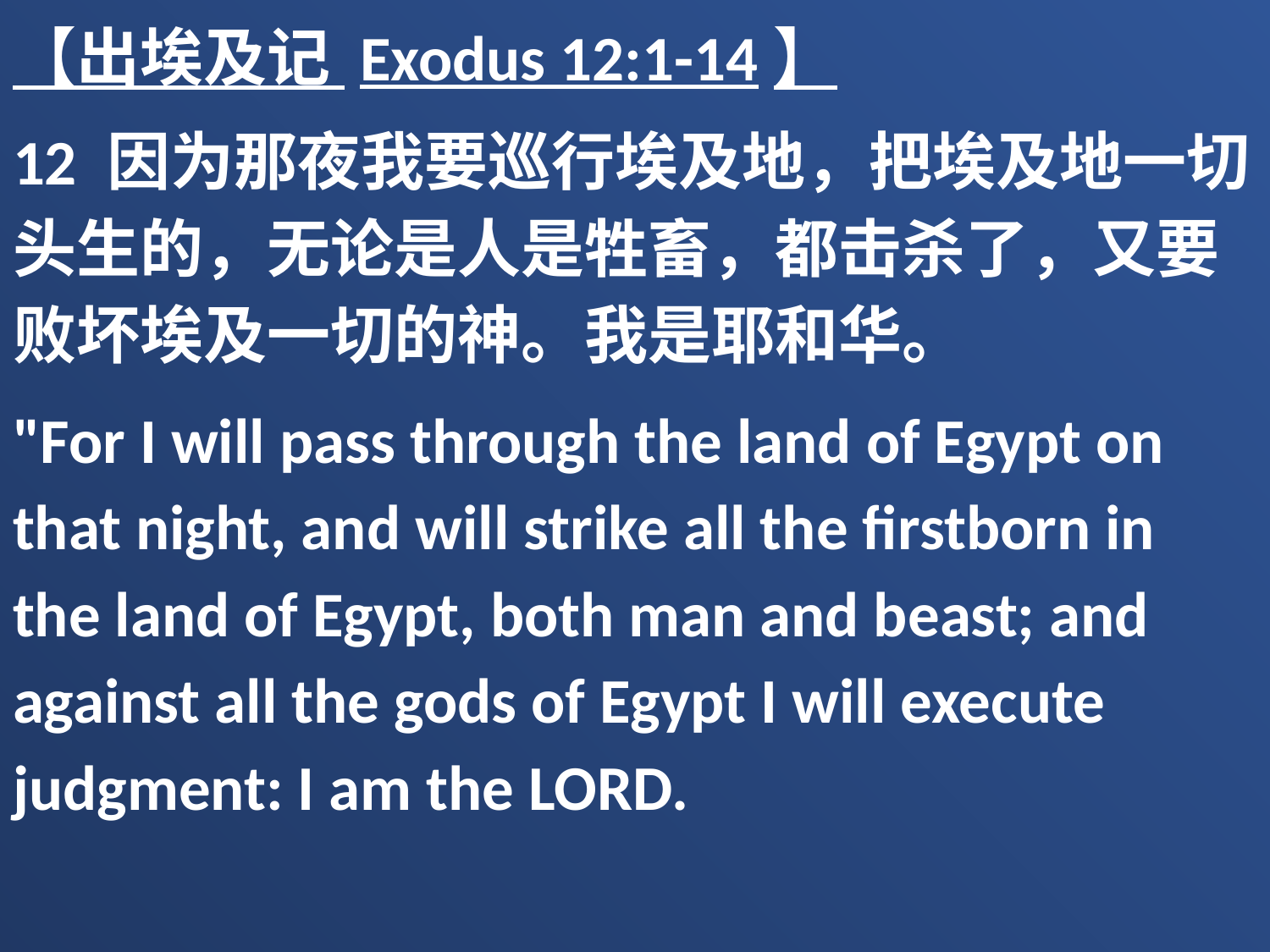

【出埃及记 Exodus 12:1-14】
12 因为那夜我要巡行埃及地，把埃及地一切头生的，无论是人是牲畜，都击杀了，又要败坏埃及一切的神。我是耶和华。
"For I will pass through the land of Egypt on that night, and will strike all the firstborn in the land of Egypt, both man and beast; and against all the gods of Egypt I will execute judgment: I am the LORD.